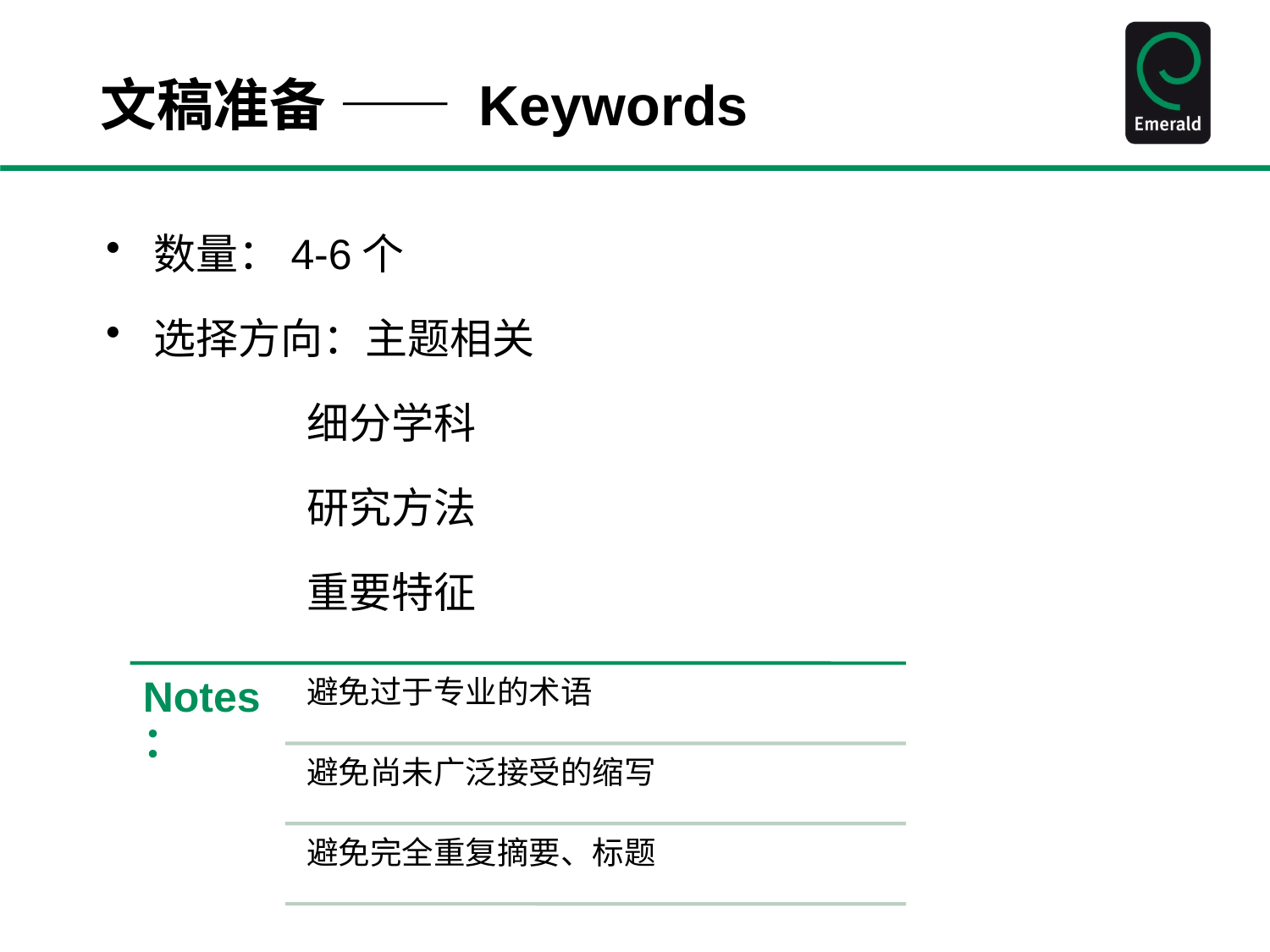

文稿准备 —— Keywords
数量：4-6个
选择方向：主题相关
                    细分学科
                    研究方法
                    重要特征

Notes：
避免过于专业的术语
避免尚未广泛接受的缩写
避免完全重复摘要、标题